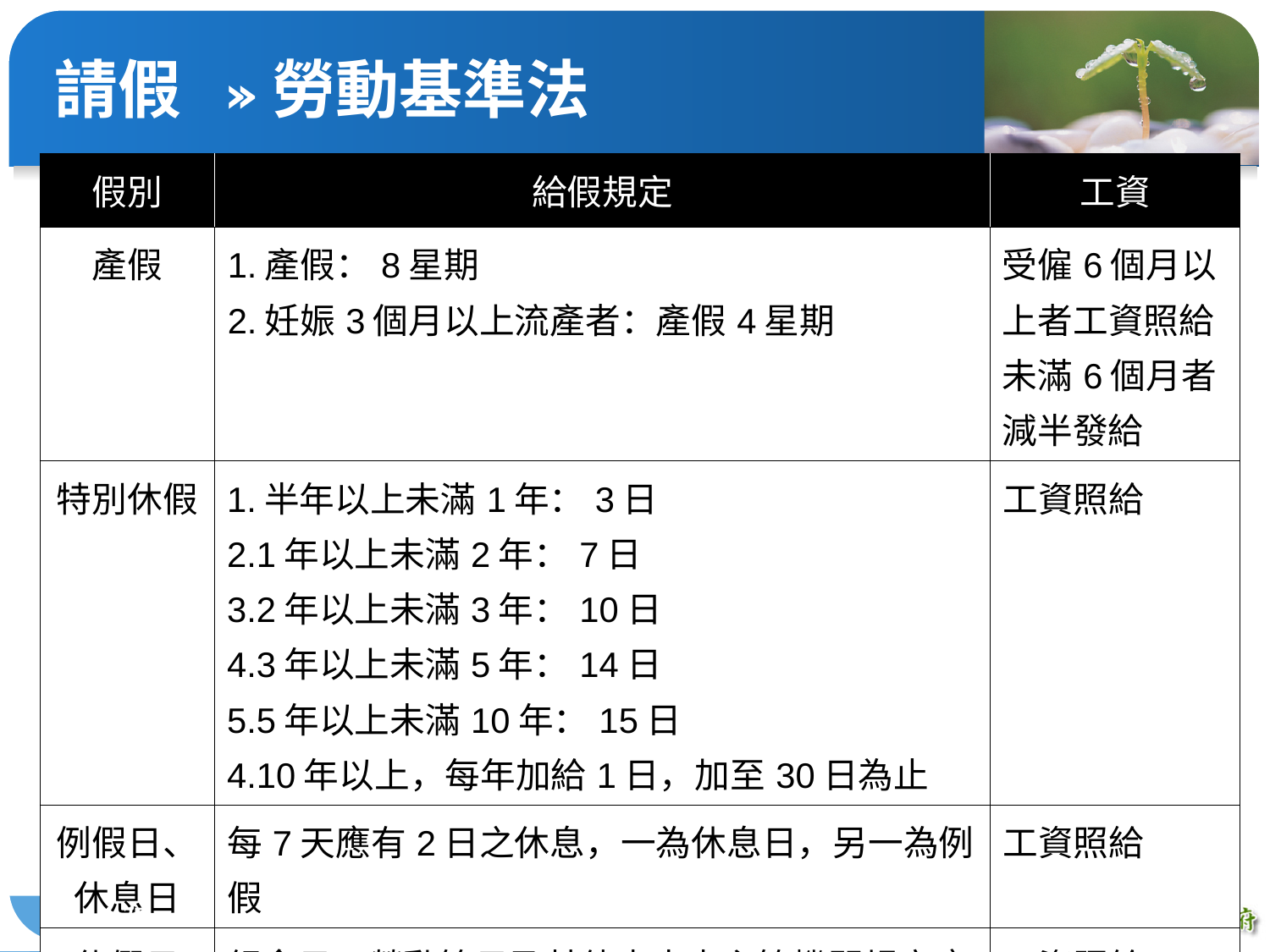

請假  »勞動基準法
| 假別 | 給假規定 | 工資 |
| --- | --- | --- |
| 產假 | 1.產假：8星期 2.妊娠3個月以上流產者：產假4星期 | 受僱6個月以上者工資照給 未滿6個月者減半發給 |
| 特別休假 | 1.半年以上未滿1年：3日 2.1年以上未滿2年：7日 3.2年以上未滿3年：10日 4.3年以上未滿5年：14日 5.5年以上未滿10年：15日 4.10年以上，每年加給1日，加至30日為止 | 工資照給 |
| 例假日、休息日 | 每7天應有2日之休息，一為休息日，另一為例假 | 工資照給 |
| 休假日 | 紀念日、勞動節日及其他由中央主管機關規定應放假之日均應休假。 | 工資照給 |
37